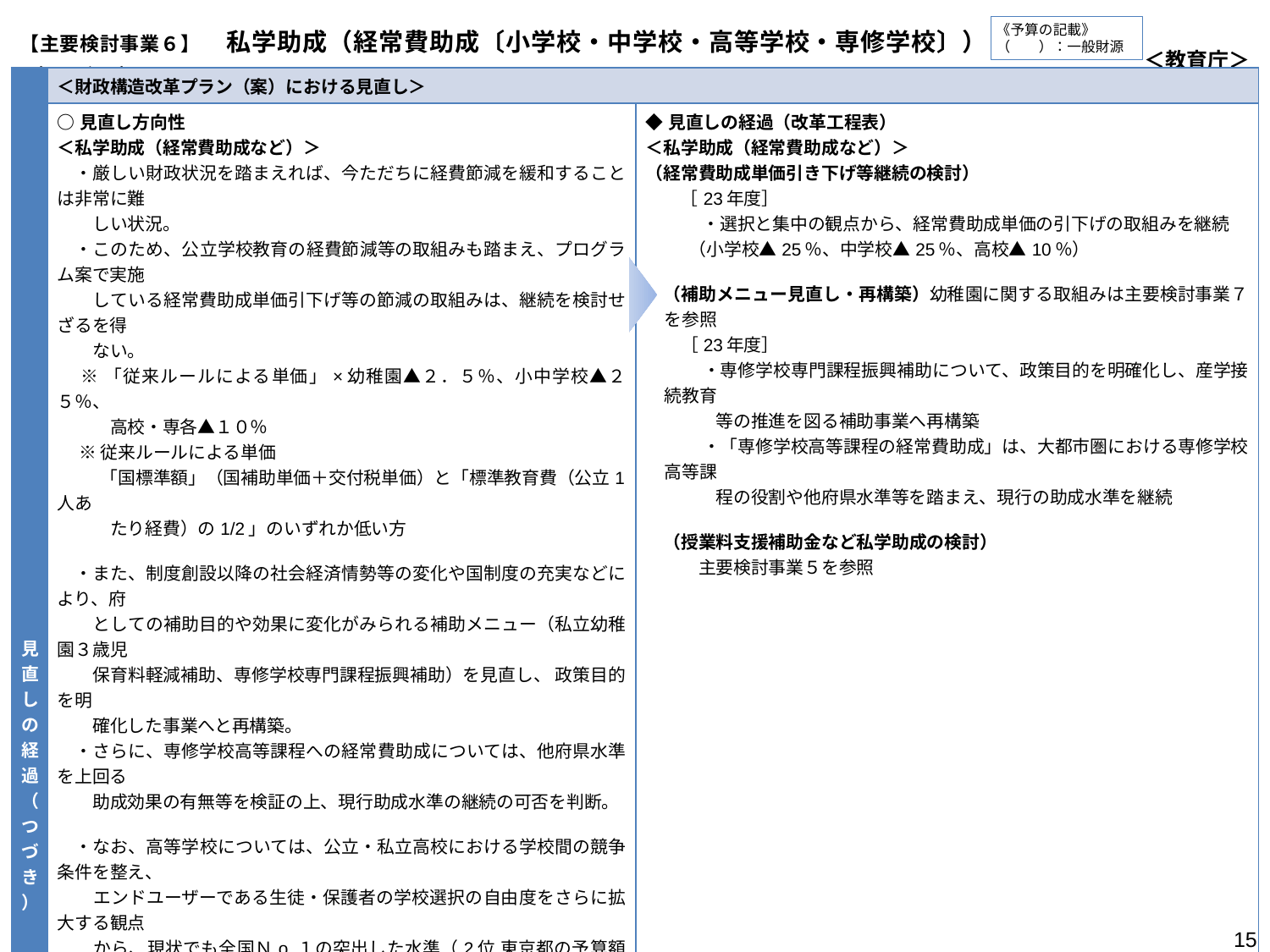

《予算の記載》
（　　）：一般財源
| 【主要検討事業６】　私学助成（経常費助成〔小学校・中学校・高等学校・専修学校〕）（つづき） | ＜教育庁＞ |
| --- | --- |
| 見直しの経過（つづき） | ＜財政構造改革プラン（案）における見直し＞ |  |
| --- | --- | --- |
|  | ○見直し方向性 ＜私学助成（経常費助成など）＞ 　・厳しい財政状況を踏まえれば、今ただちに経費節減を緩和することは非常に難 　　しい状況。 　・このため、公立学校教育の経費節減等の取組みも踏まえ、プログラム案で実施 　　している経常費助成単価引下げ等の節減の取組みは、継続を検討せざるを得 　　ない。 　 ※ 「従来ルールによる単価」×幼稚園▲２．５％、小中学校▲２５％、 　　　高校・専各▲１０％ 　 ※ 従来ルールによる単価 　　 「国標準額」（国補助単価＋交付税単価）と「標準教育費（公立1人あ 　　　たり経費）の1/2」のいずれか低い方 　・また、制度創設以降の社会経済情勢等の変化や国制度の充実などにより、府 　　としての補助目的や効果に変化がみられる補助メニュー（私立幼稚園３歳児 　　保育料軽減補助、専修学校専門課程振興補助）を見直し、 政策目的を明 　　確化した事業へと再構築。 　・さらに、専修学校高等課程への経常費助成については、他府県水準を上回る 　　助成効果の有無等を検証の上、現行助成水準の継続の可否を判断。 　・なお、高等学校については、公立・私立高校における学校間の競争条件を整え、 　　エンドユーザーである生徒・保護者の学校選択の自由度をさらに拡大する観点 　　から、現状でも全国Ｎo.１の突出した水準（2位 東京都の予算額の1.5 　　倍）である授業料支援補助金（22年度 創設）のさらなる拡充を検討する。 　　あわせて、選択と集中の観点から、公立での受け皿がある小中学校に対する 　　経常費助成のあり方など、私学助成全体について検討を行う。 | ◆見直しの経過（改革工程表） ＜私学助成（経常費助成など）＞　 （経常費助成単価引き下げ等継続の検討） 　　［23年度］ 　　　 ・選択と集中の観点から、経常費助成単価の引下げの取組みを継続 　　 （小学校▲25％、中学校▲25％、高校▲10％） 　（補助メニュー見直し・再構築）幼稚園に関する取組みは主要検討事業７を参照 　　［23年度］ 　　　 ・専修学校専門課程振興補助について、政策目的を明確化し、産学接続教育 　　　　等の推進を図る補助事業へ再構築 　　　 ・「専修学校高等課程の経常費助成」は、大都市圏における専修学校高等課 　　　　程の役割や他府県水準等を踏まえ、現行の助成水準を継続 　（授業料支援補助金など私学助成の検討） 　　　主要検討事業５を参照 |
|  | ＜平成26年度行財政改革の取組みにおける見直し＞ |  |
|  | ○取組方針 ＜私学助成（経常費助成等）＞ （私学助成について） 　 ・これまでの効果検証等を踏まえ、私学助成トータルのあり方について検討する。 　・平成20年度から行ってきた経常費助成単価引下げの取組みについては、平成26年度も引下げ率を縮減のうえ継続する。 | ◆見直しの経過（取組実績） ＜私学助成（経常費助成等）＞ （私学助成について） 　　・平成26年度から、府職員の給与の減額率が緩和されたことを踏まえ、私立学校 　　 の経常費補助金の補助単価の引き下げ率を復元した。 　　　（高校10％ ⇒ 2％、小・中学校25％ ⇒ 15％、幼稚園2.5% ⇒ 0%） |

15